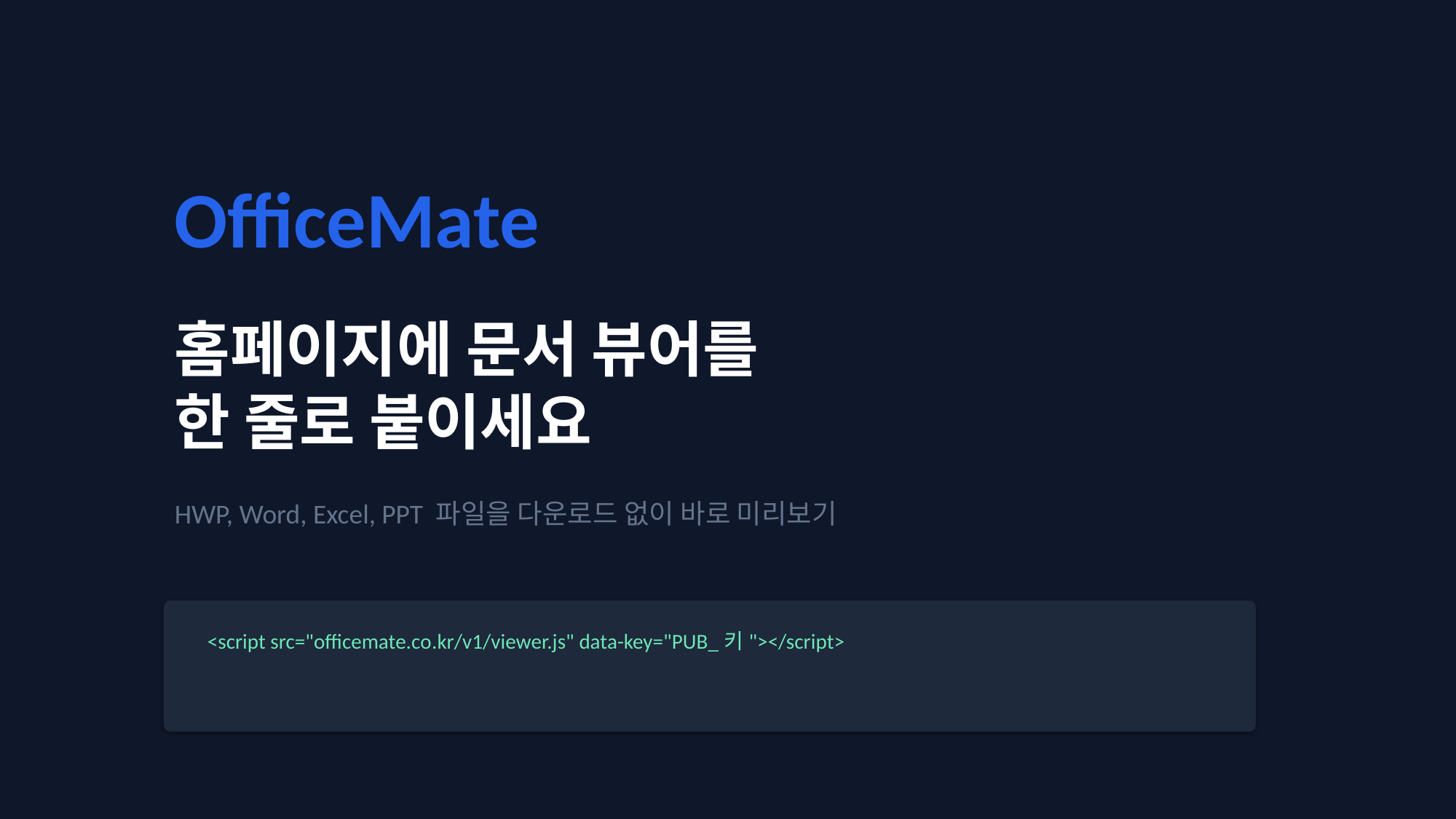

OfficeMate
홈페이지에 문서 뷰어를
한 줄로 붙이세요
HWP, Word, Excel, PPT 파일을 다운로드 없이 바로 미리보기

<script src="officemate.co.kr/v1/viewer.js" data-key="PUB_키"></script>